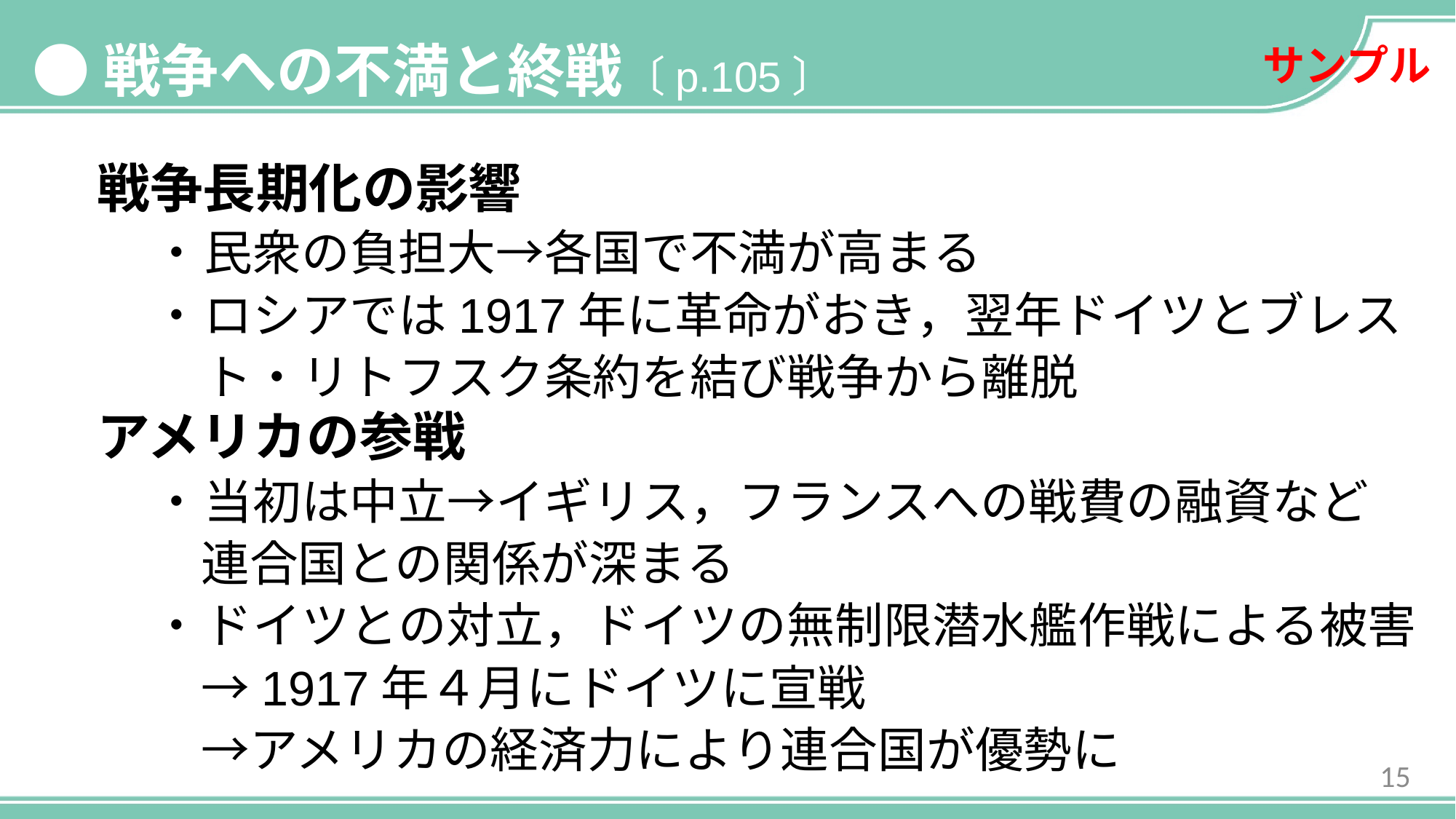

サンプル
●戦争への不満と終戦〔p.105〕
戦争長期化の影響
・	民衆の負担大→各国で不満が高まる
・	ロシアでは1917年に革命がおき，翌年ドイツとブレスト・リトフスク条約を結び戦争から離脱
アメリカの参戦
・	当初は中立→イギリス，フランスへの戦費の融資など
　連合国との関係が深まる
・	ドイツとの対立，ドイツの無制限潜水艦作戦による被害
　→1917年４月にドイツに宣戦
　→アメリカの経済力により連合国が優勢に